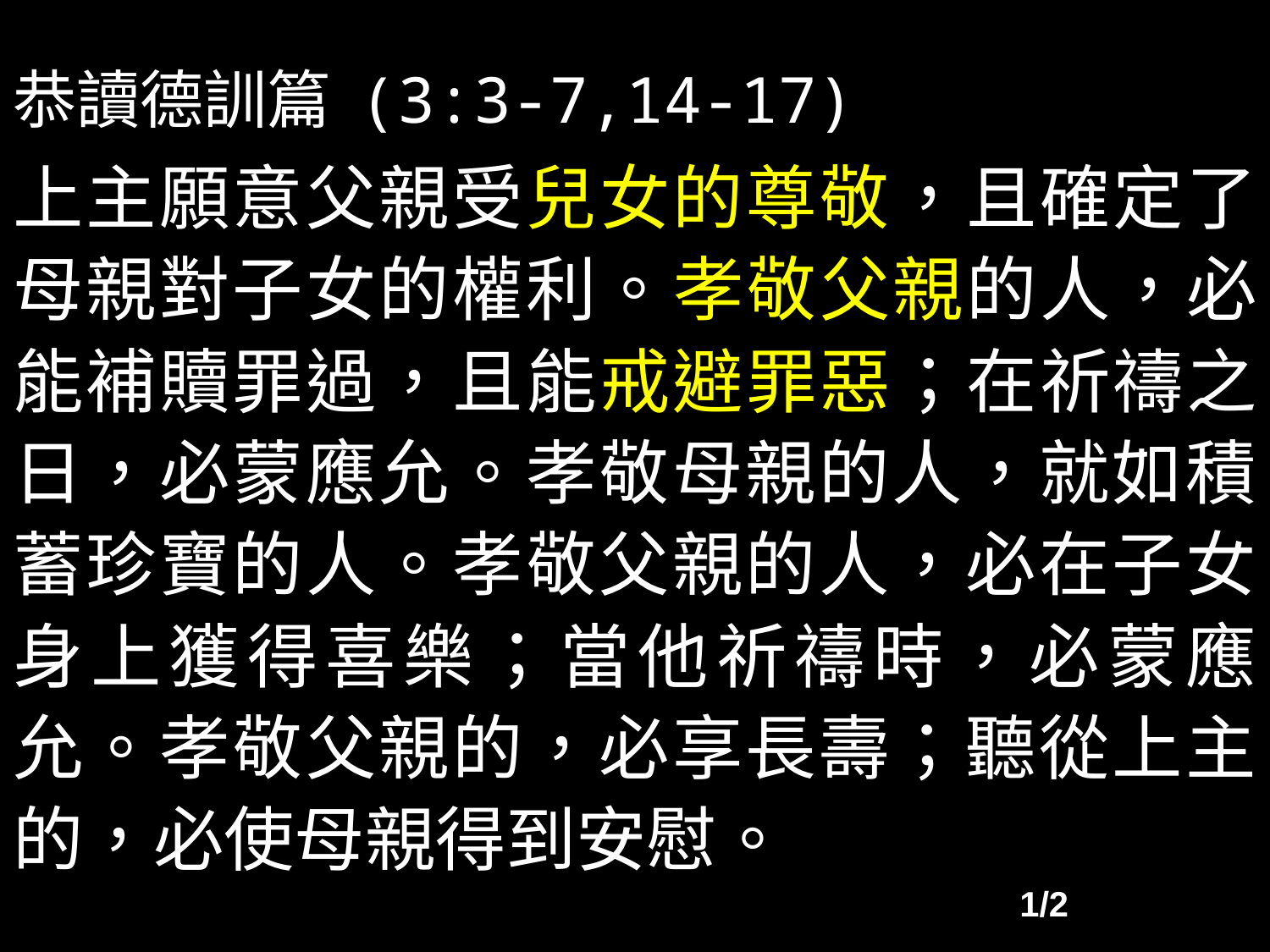

恭讀德訓篇 (3:3-7,14-17)
上主願意父親受兒女的尊敬，且確定了母親對子女的權利。孝敬父親的人，必能補贖罪過，且能戒避罪惡；在祈禱之日，必蒙應允。孝敬母親的人，就如積蓄珍寶的人。孝敬父親的人，必在子女身上獲得喜樂；當他祈禱時，必蒙應允。孝敬父親的，必享長壽；聽從上主的，必使母親得到安慰。
1/2